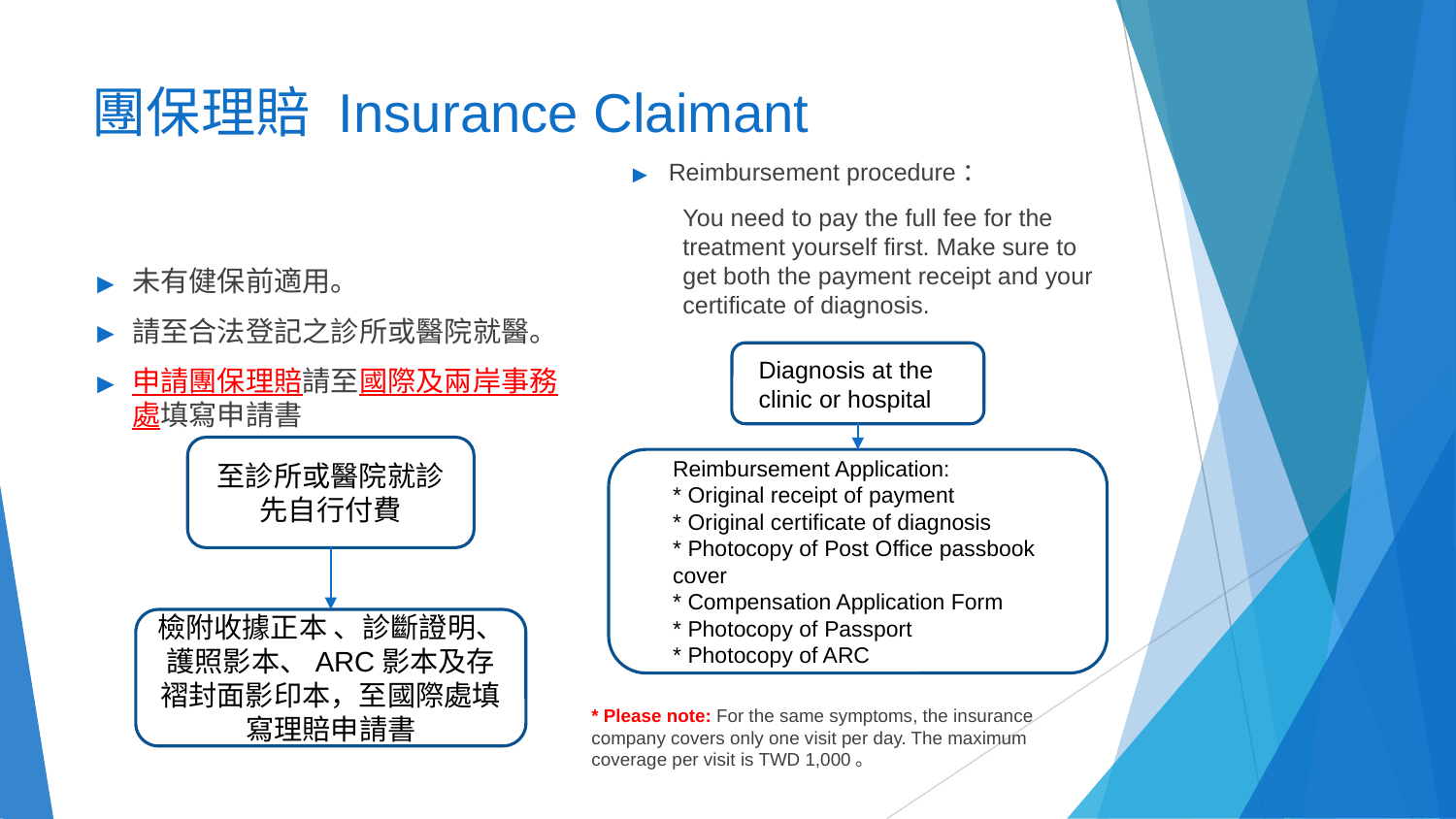

# 團保理賠 Insurance Claimant
Reimbursement procedure：
You need to pay the full fee for the treatment yourself first. Make sure to get both the payment receipt and your certificate of diagnosis.
未有健保前適用。
請至合法登記之診所或醫院就醫。
申請團保理賠請至國際及兩岸事務處填寫申請書
Diagnosis at the clinic or hospital
至診所或醫院就診
先自行付費
Reimbursement Application:
* Original receipt of payment
* Original certificate of diagnosis
* Photocopy of Post Office passbook cover
* Compensation Application Form
* Photocopy of Passport
* Photocopy of ARC
檢附收據正本 、診斷證明、護照影本、ARC影本及存褶封面影印本，至國際處填寫理賠申請書
* Please note: For the same symptoms, the insurance company covers only one visit per day. The maximum coverage per visit is TWD 1,000。